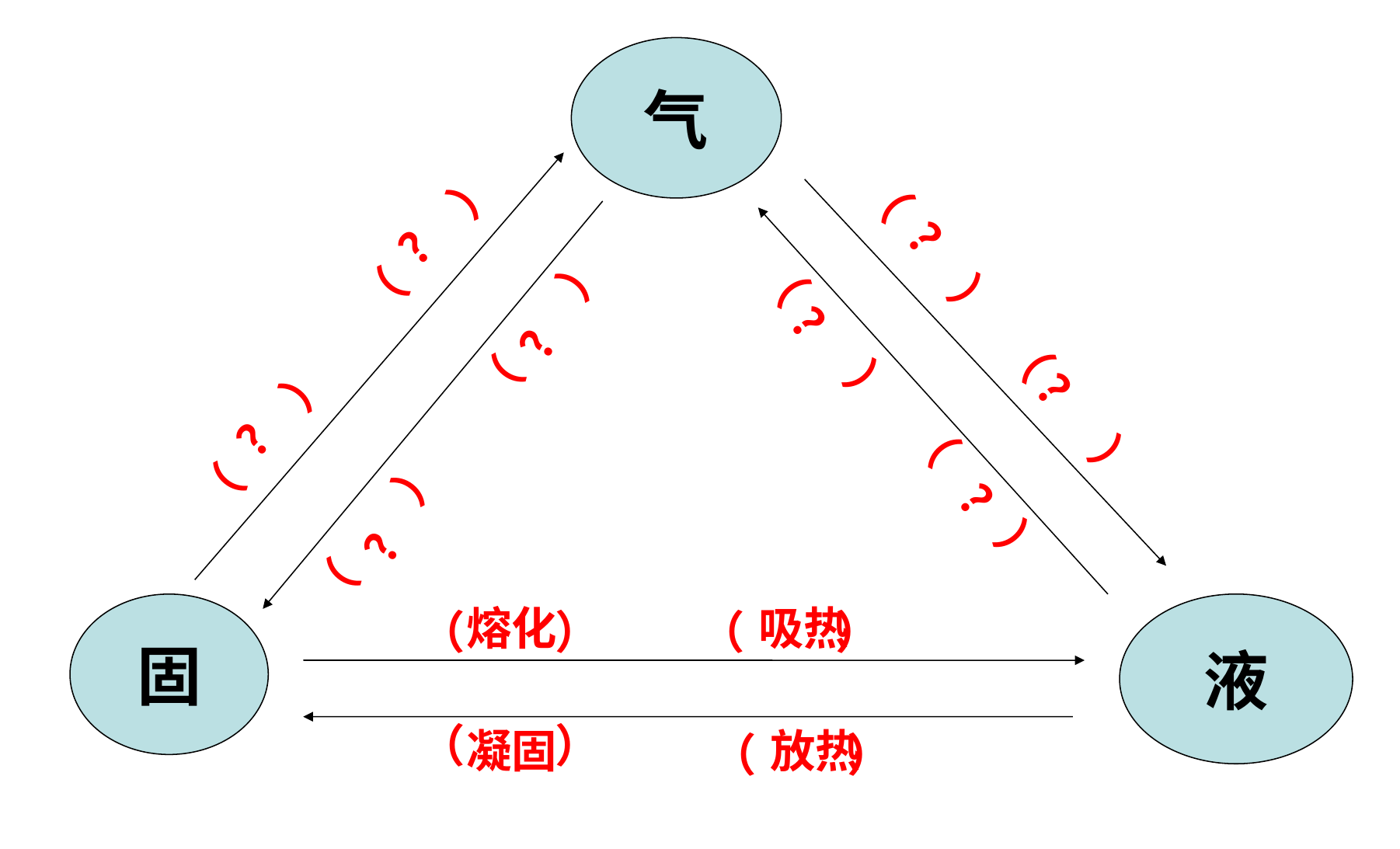

气

？
（　　）
？
（　　）
（　　）
？
？
（　　）
？
（　　）
？
（　　）
（　　）
？
（　　）
？
固
熔化
吸热
液
（　　）
（　　）

（　　）
凝固
放热
（　　）